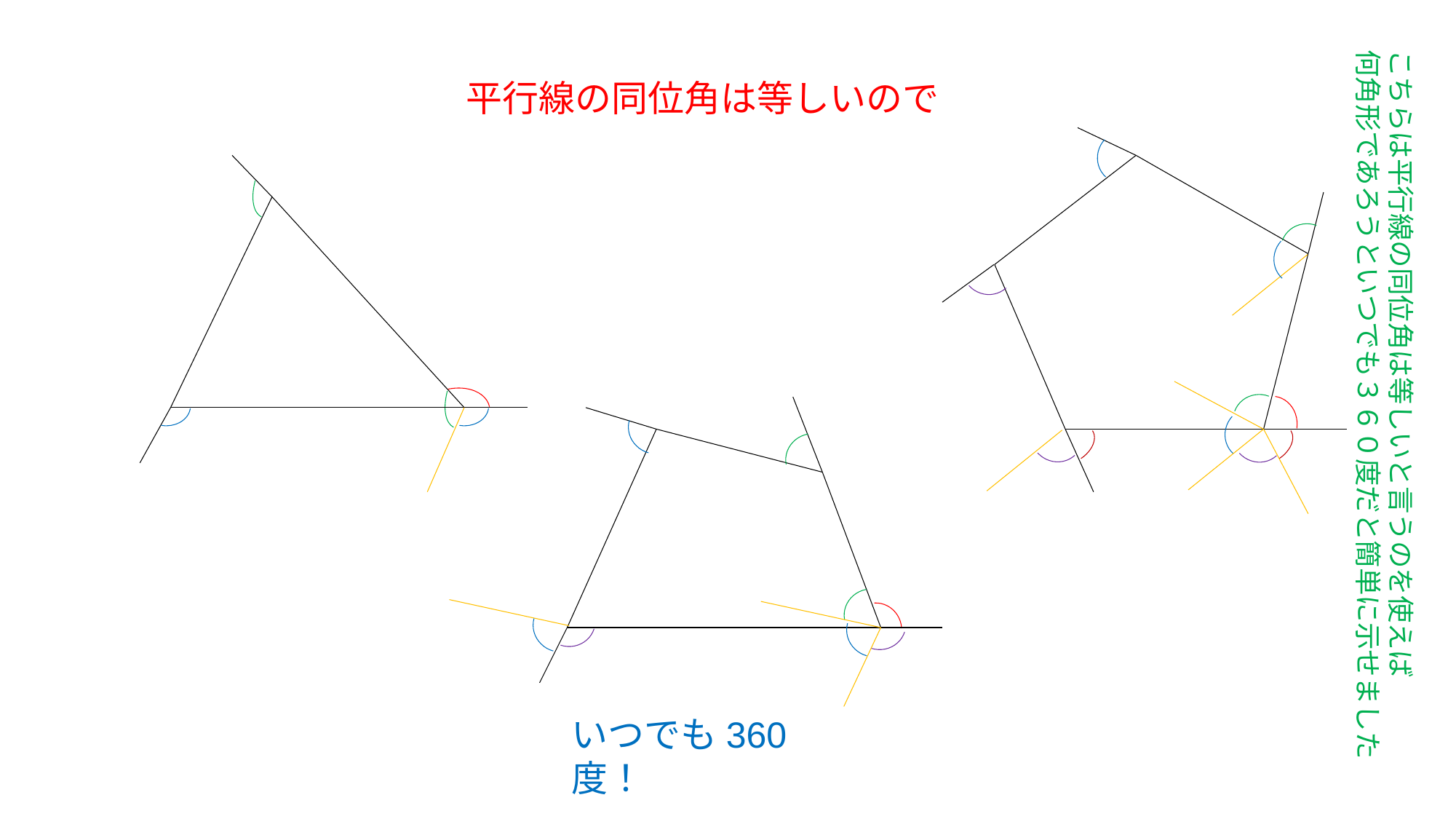

こちらは平行線の同位角は等しいと言うのを使えば
何角形であろうといつでも３６０度だと簡単に示せました
平行線の同位角は等しいので

いつでも360度！